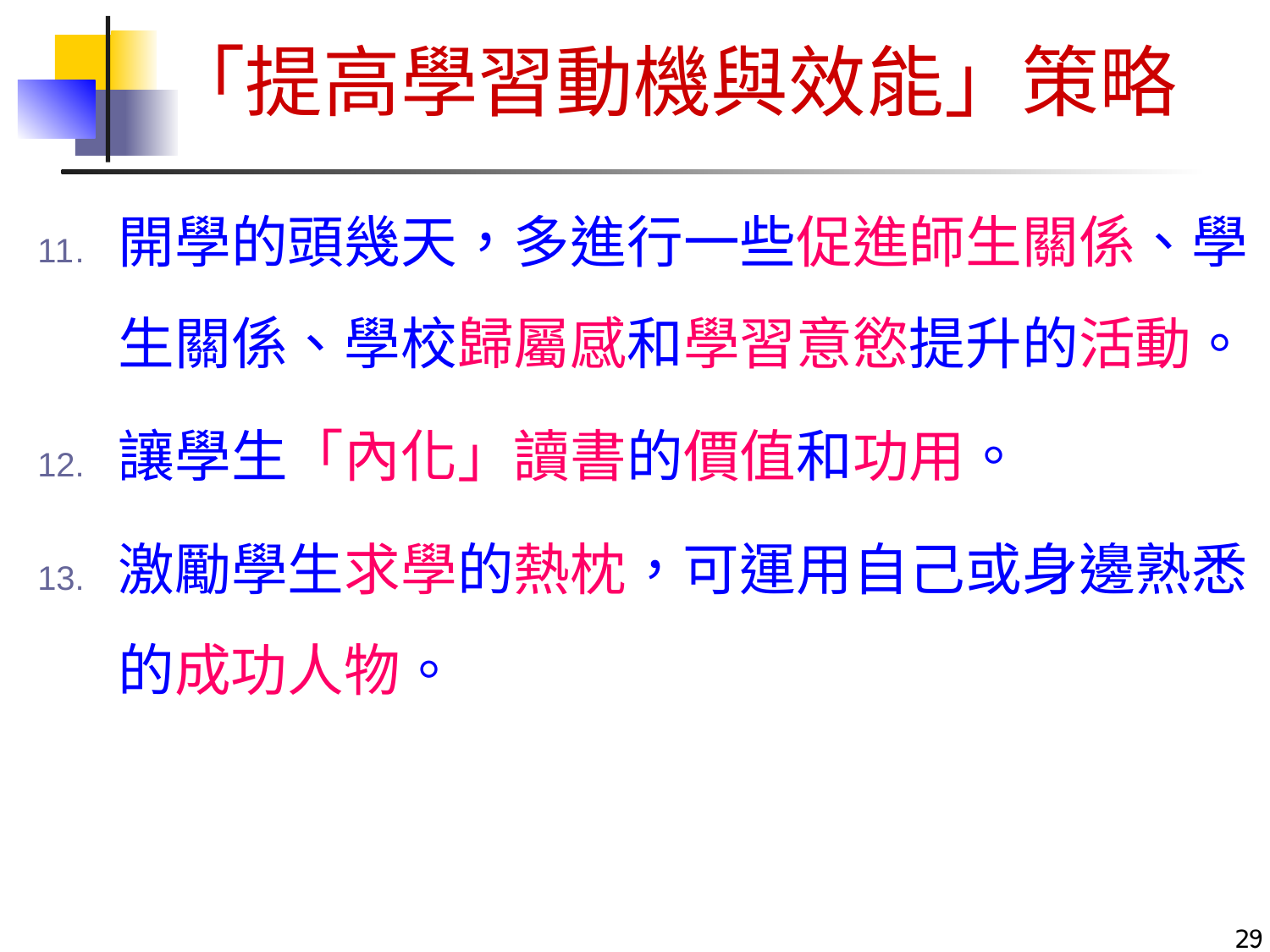

# 「提高學習動機與效能」策略
開學的頭幾天，多進行一些促進師生關係、學生關係、學校歸屬感和學習意慾提升的活動。
讓學生「內化」讀書的價值和功用。
激勵學生求學的熱枕，可運用自己或身邊熟悉的成功人物。
29